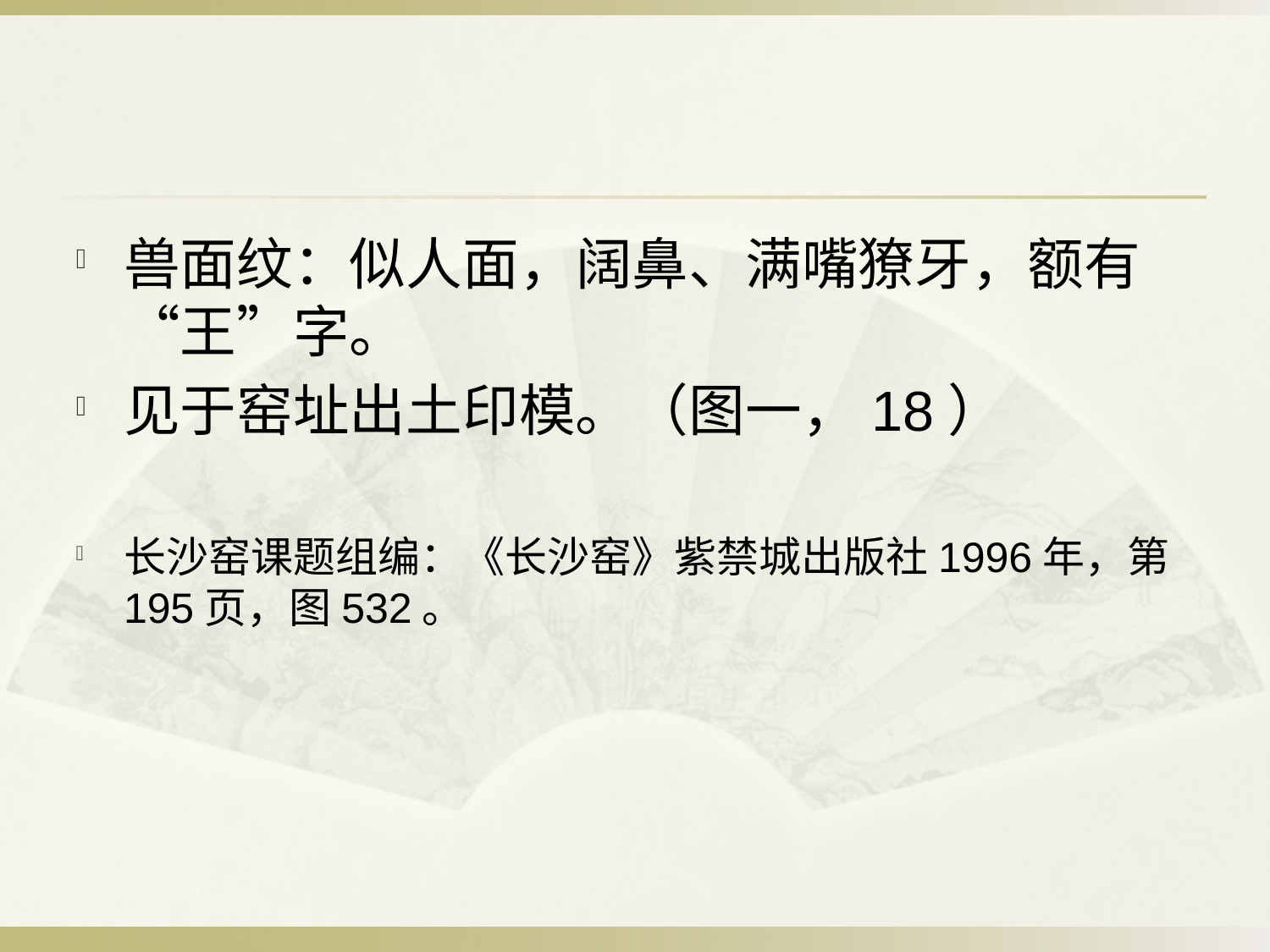

#
兽面纹：似人面，阔鼻、满嘴獠牙，额有“王”字。
见于窑址出土印模。（图一，18）

长沙窑课题组编：《长沙窑》紫禁城出版社1996年，第195页，图532。